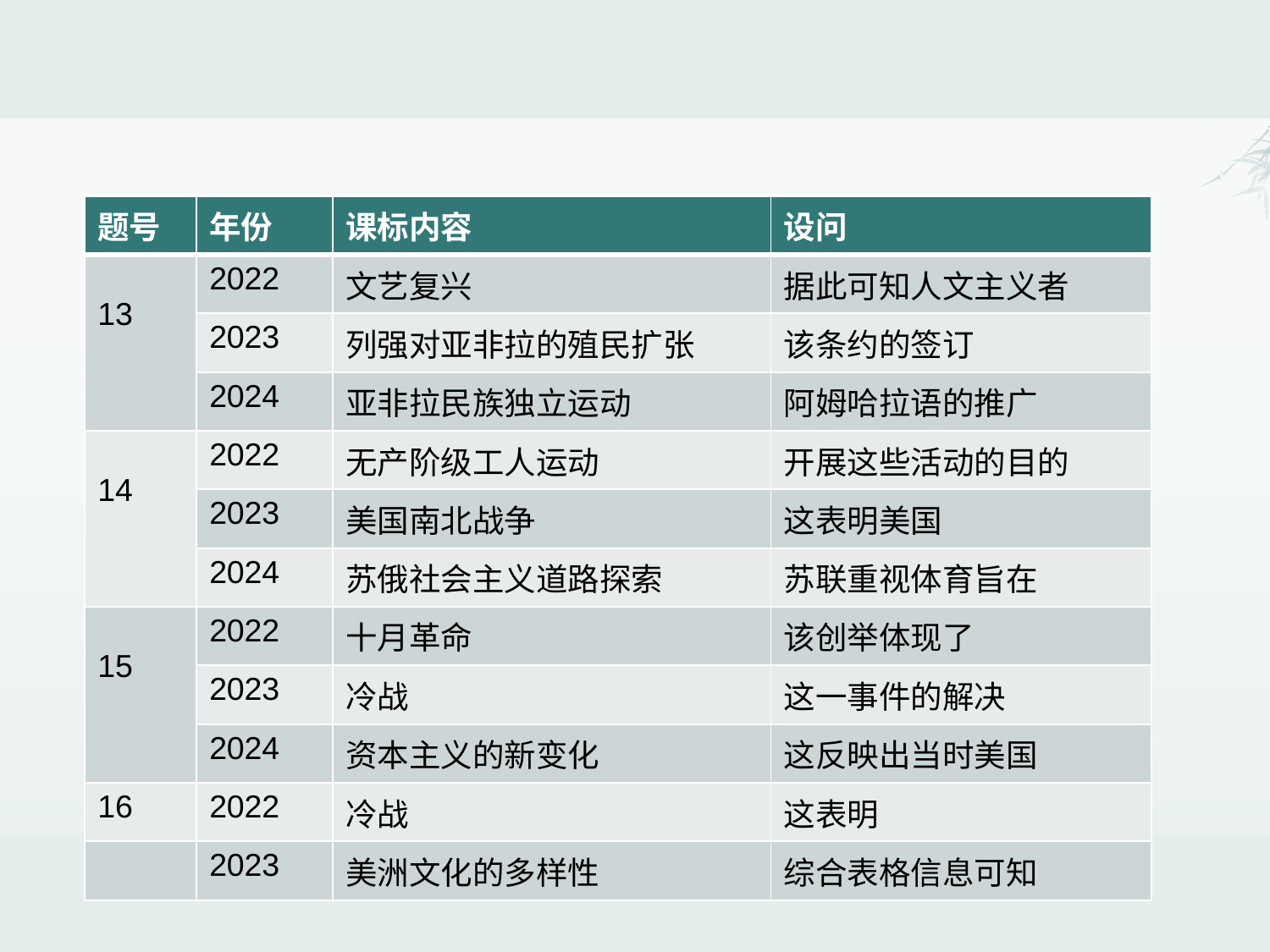

| 题号 | 年份 | 课标内容 | 设问 |
| --- | --- | --- | --- |
| 13 | 2022 | 文艺复兴 | 据此可知人文主义者 |
|  | 2023 | 列强对亚非拉的殖民扩张 | 该条约的签订 |
|  | 2024 | 亚非拉民族独立运动 | 阿姆哈拉语的推广 |
| 14 | 2022 | 无产阶级工人运动 | 开展这些活动的目的 |
|  | 2023 | 美国南北战争 | 这表明美国 |
|  | 2024 | 苏俄社会主义道路探索 | 苏联重视体育旨在 |
| 15 | 2022 | 十月革命 | 该创举体现了 |
|  | 2023 | 冷战 | 这一事件的解决 |
|  | 2024 | 资本主义的新变化 | 这反映出当时美国 |
| 16 | 2022 | 冷战 | 这表明 |
|  | 2023 | 美洲文化的多样性 | 综合表格信息可知 |